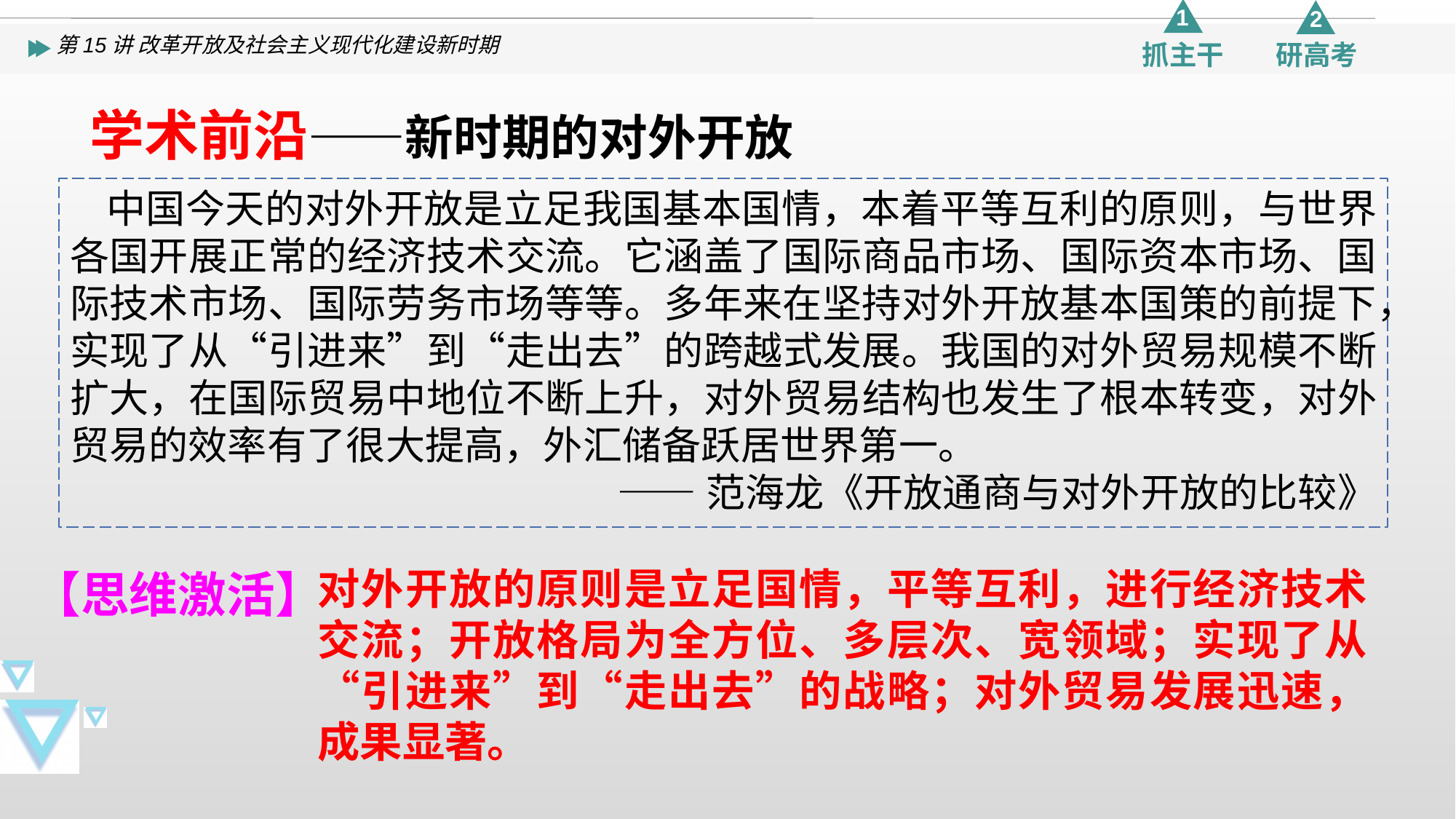

学术前沿——新时期的对外开放
中国今天的对外开放是立足我国基本国情，本着平等互利的原则，与世界各国开展正常的经济技术交流。它涵盖了国际商品市场、国际资本市场、国际技术市场、国际劳务市场等等。多年来在坚持对外开放基本国策的前提下，实现了从“引进来”到“走出去”的跨越式发展。我国的对外贸易规模不断扩大，在国际贸易中地位不断上升，对外贸易结构也发生了根本转变，对外贸易的效率有了很大提高，外汇储备跃居世界第一。
——范海龙《开放通商与对外开放的比较》
对外开放的原则是立足国情，平等互利，进行经济技术交流；开放格局为全方位、多层次、宽领域；实现了从“引进来”到“走出去”的战略；对外贸易发展迅速，成果显著。
【思维激活】